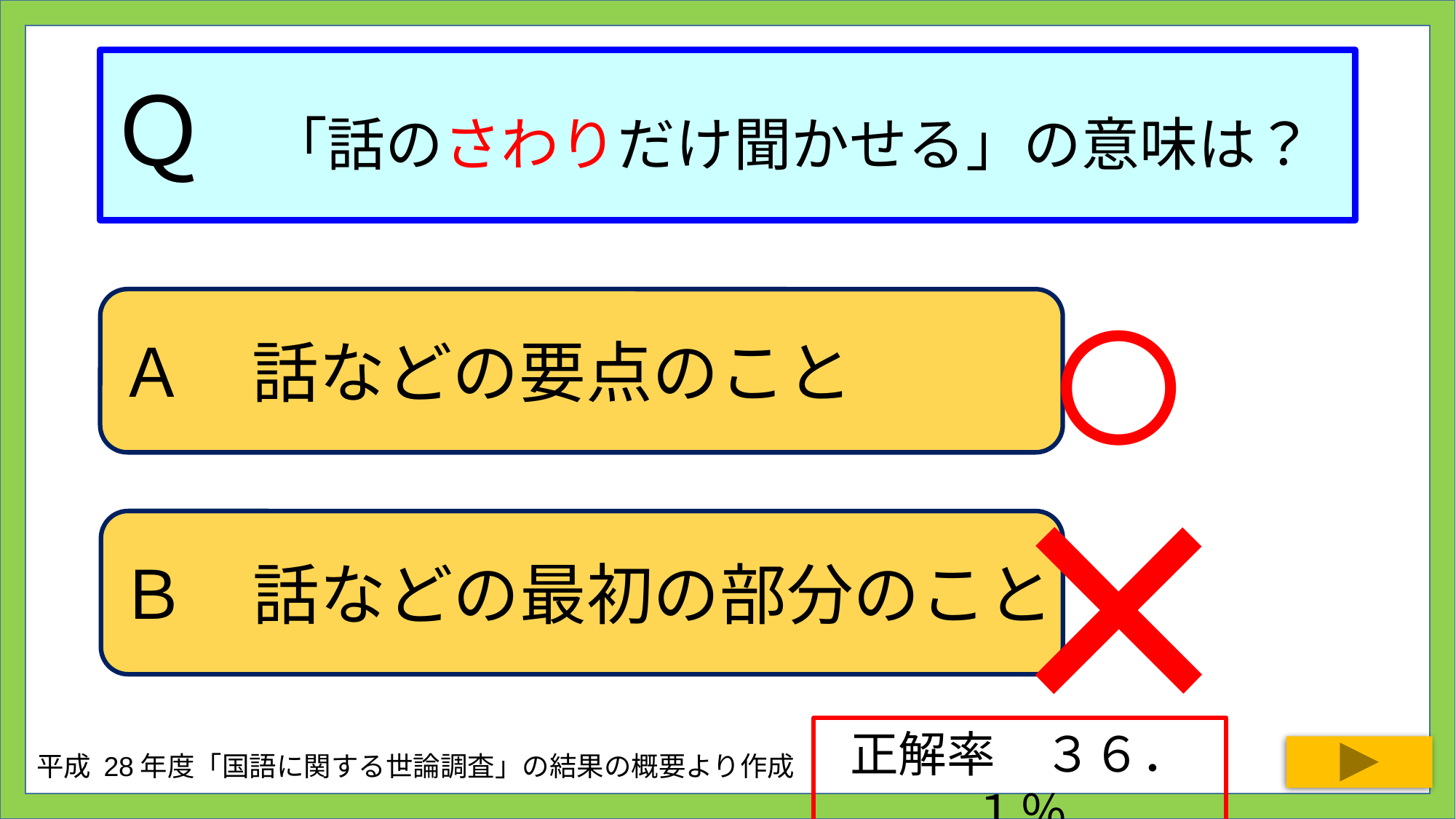

# Ｑ　「話のさわりだけ聞かせる」の意味は？
○
Ａ　話などの要点のこと
×
Ｂ　話などの最初の部分のこと
正解率　３６．１％

平成 28年度「国語に関する世論調査」の結果の概要より作成